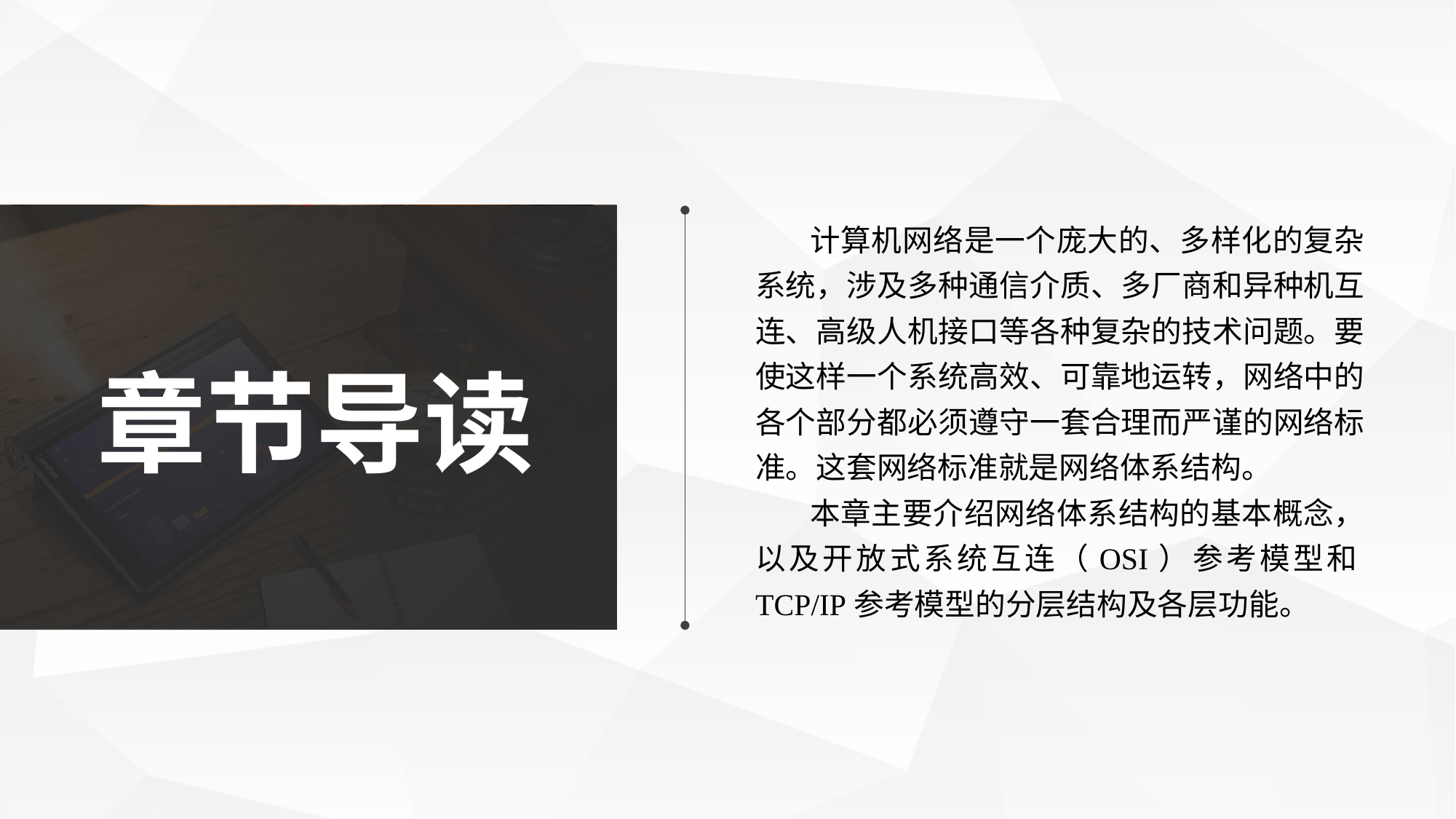

计算机网络是一个庞大的、多样化的复杂系统，涉及多种通信介质、多厂商和异种机互连、高级人机接口等各种复杂的技术问题。要使这样一个系统高效、可靠地运转，网络中的各个部分都必须遵守一套合理而严谨的网络标准。这套网络标准就是网络体系结构。
本章主要介绍网络体系结构的基本概念，以及开放式系统互连（OSI）参考模型和TCP/IP参考模型的分层结构及各层功能。
章节导读